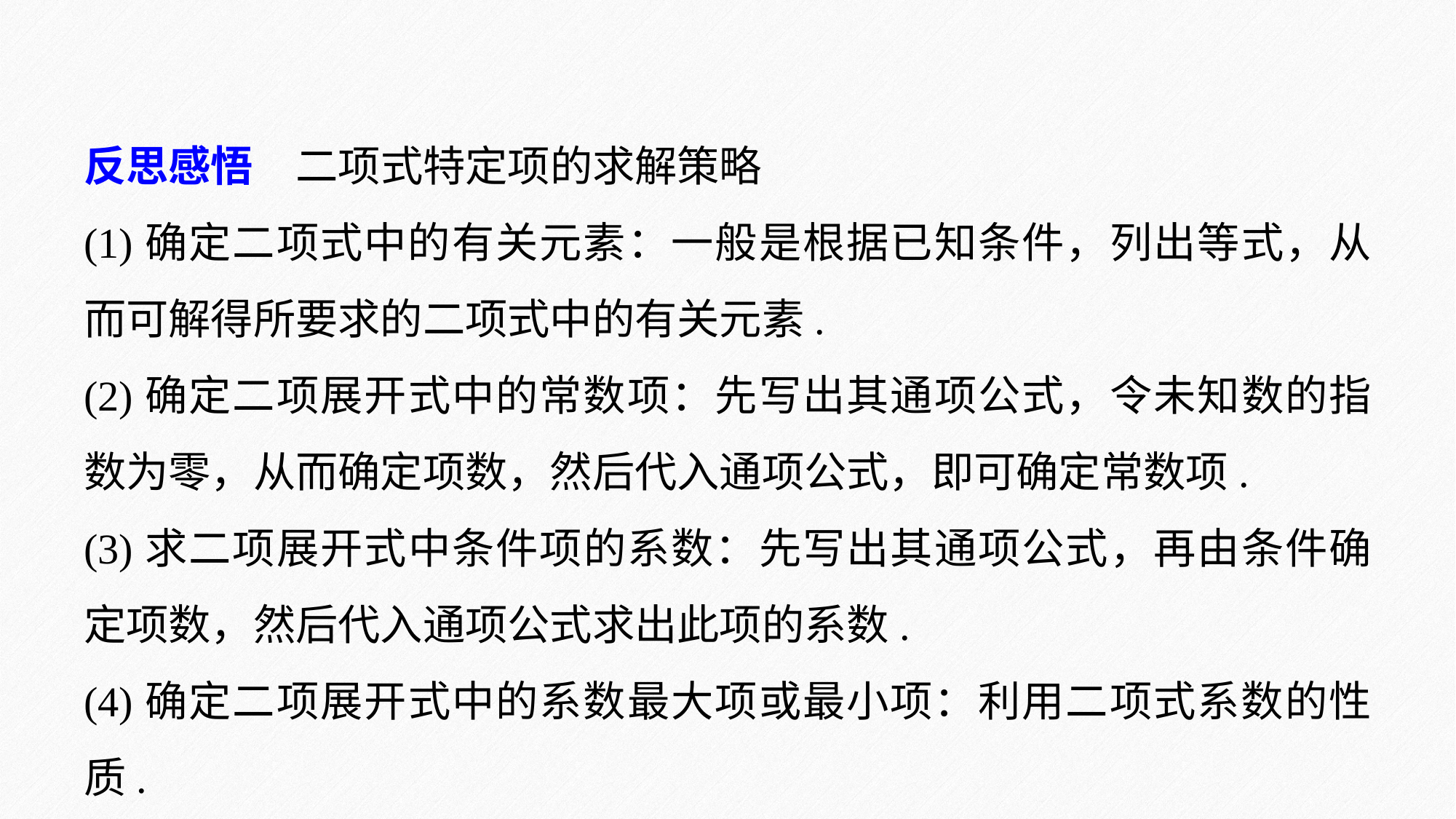

反思感悟　二项式特定项的求解策略
(1)确定二项式中的有关元素：一般是根据已知条件，列出等式，从而可解得所要求的二项式中的有关元素.
(2)确定二项展开式中的常数项：先写出其通项公式，令未知数的指数为零，从而确定项数，然后代入通项公式，即可确定常数项.
(3)求二项展开式中条件项的系数：先写出其通项公式，再由条件确定项数，然后代入通项公式求出此项的系数.
(4)确定二项展开式中的系数最大项或最小项：利用二项式系数的性质.